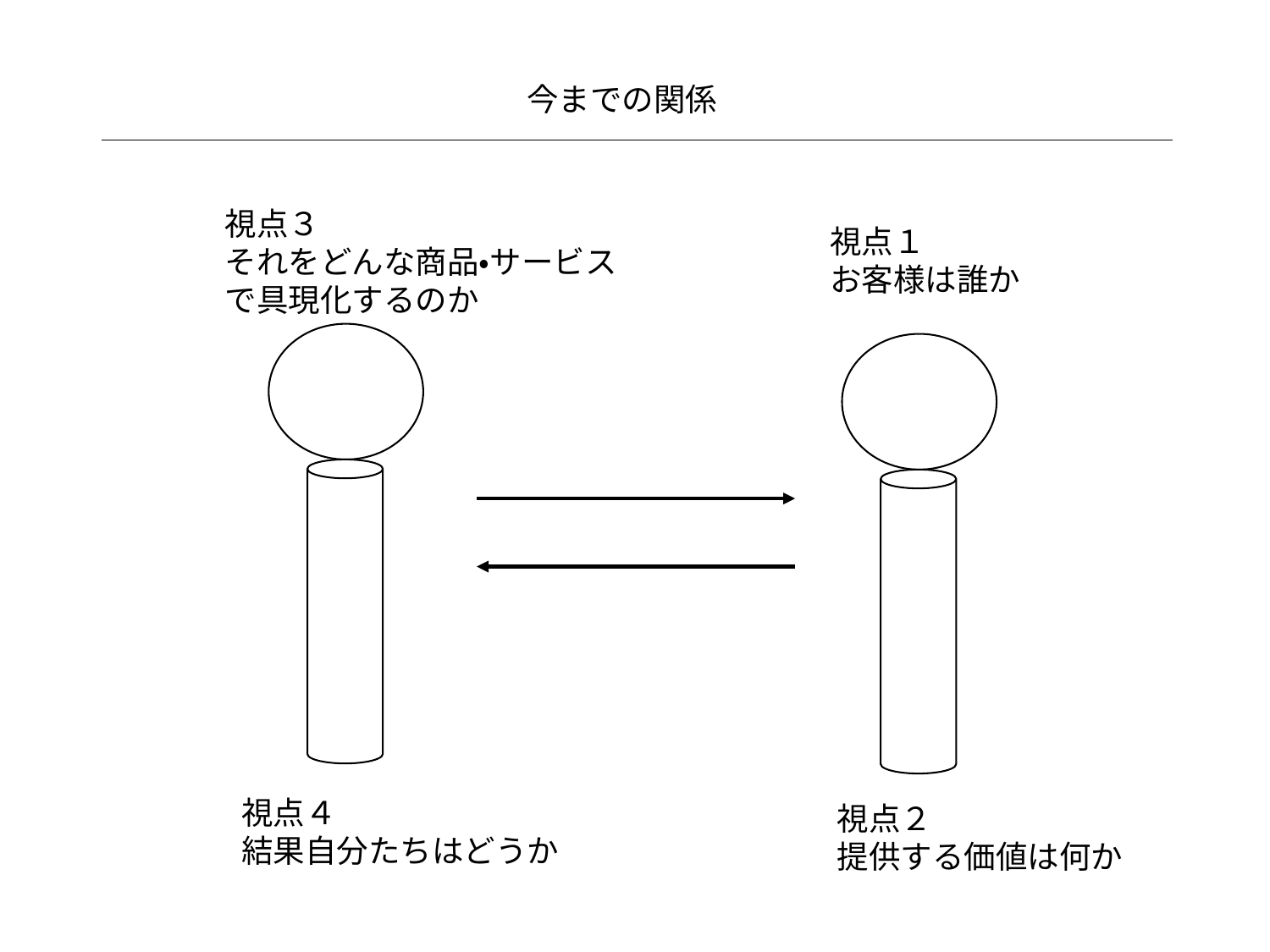

今までの関係
視点３
それをどんな商品・サービスで具現化するのか
視点１
お客様は誰か

視点４
結果自分たちはどうか
視点２
提供する価値は何か